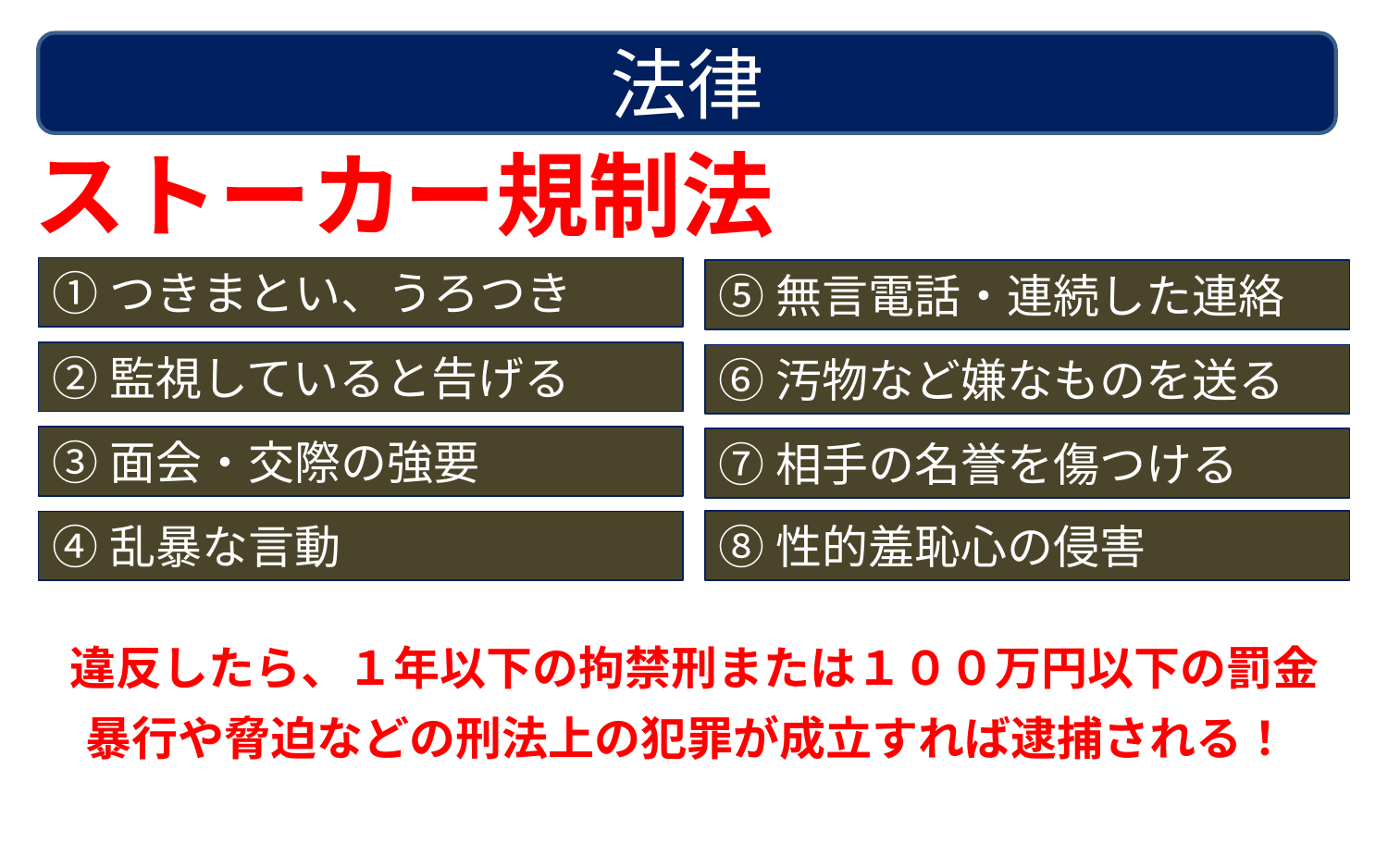

法律
ストーカー規制法
①つきまとい、うろつき
⑤無言電話・連続した連絡
②監視していると告げる
⑥汚物など嫌なものを送る
③面会・交際の強要
⑦相手の名誉を傷つける
⑧性的羞恥心の侵害
④乱暴な言動
違反したら、１年以下の拘禁刑または１００万円以下の罰金
暴行や脅迫などの刑法上の犯罪が成立すれば逮捕される！